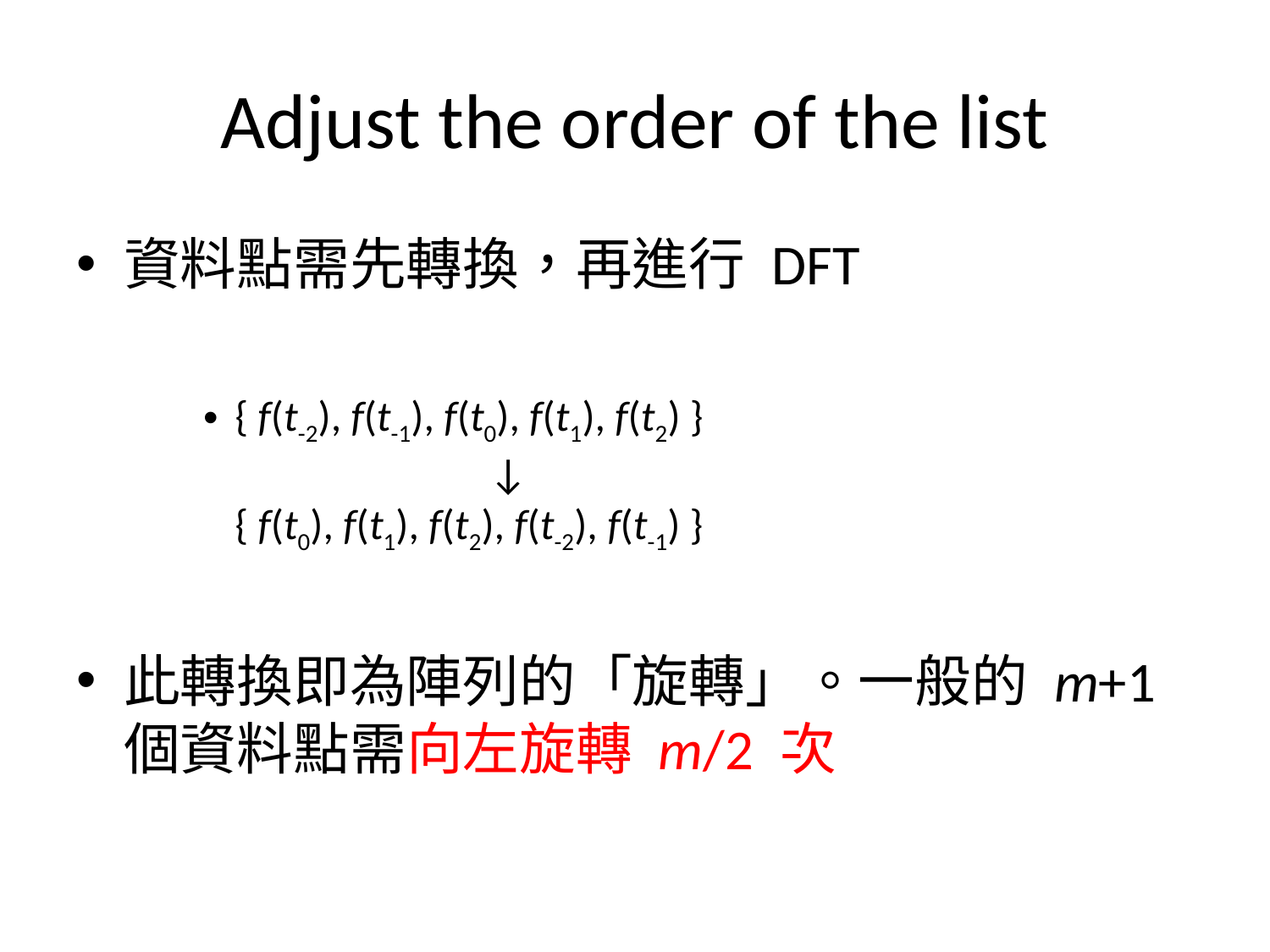

# Adjust the order of the list
資料點需先轉換，再進行 DFT

{ f(t-2), f(t-1), f(t0), f(t1), f(t2) }
		↓
{ f(t0), f(t1), f(t2), f(t-2), f(t-1) }

此轉換即為陣列的「旋轉」。一般的 m+1 個資料點需向左旋轉 m/2 次